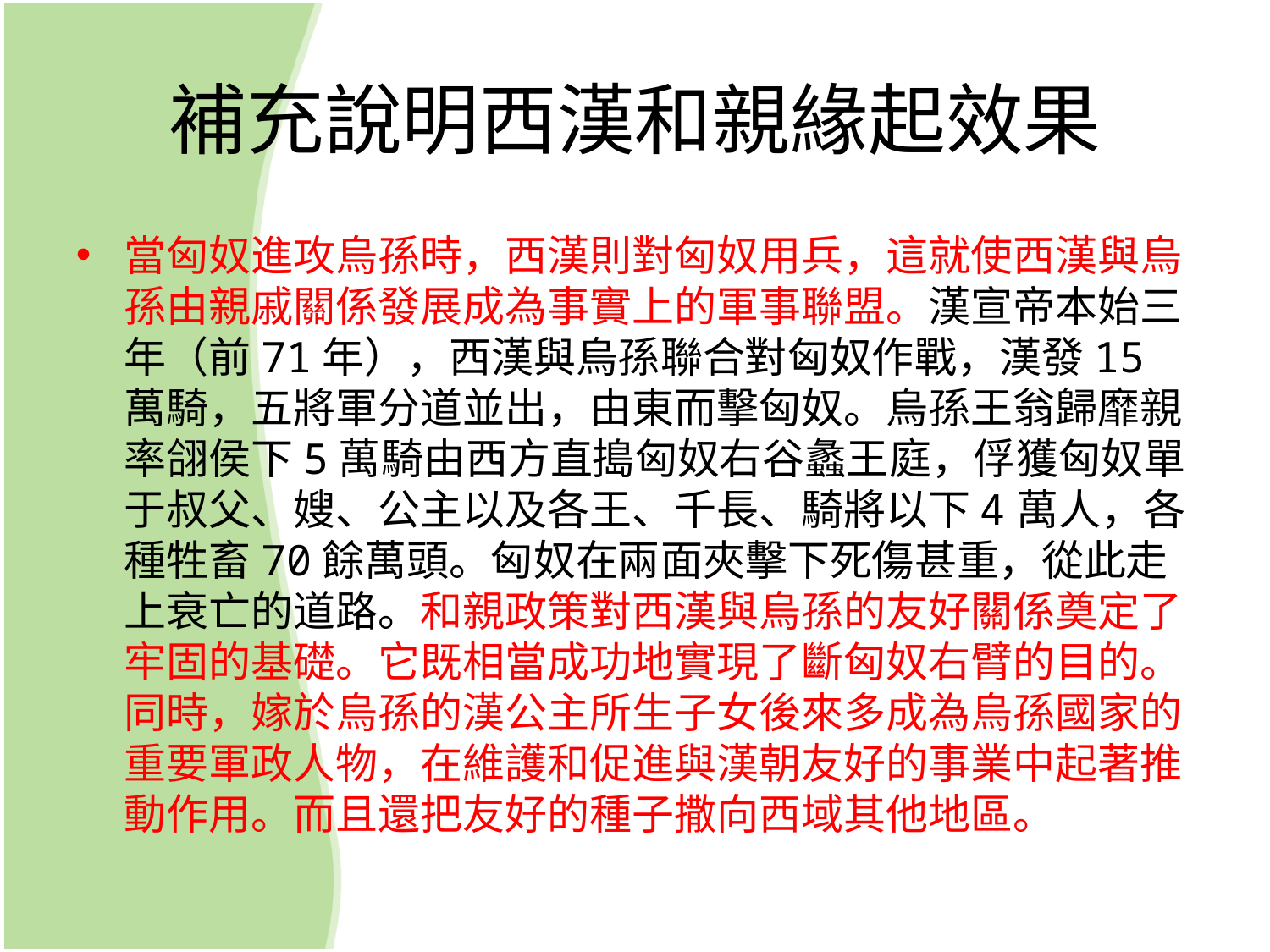

# 補充說明西漢和親緣起效果
當匈奴進攻烏孫時，西漢則對匈奴用兵，這就使西漢與烏孫由親戚關係發展成為事實上的軍事聯盟。漢宣帝本始三年（前71年），西漢與烏孫聯合對匈奴作戰，漢發15萬騎，五將軍分道並出，由東而擊匈奴。烏孫王翁歸靡親率翖侯下5萬騎由西方直搗匈奴右谷蠡王庭，俘獲匈奴單于叔父、嫂、公主以及各王、千長、騎將以下4萬人，各種牲畜70餘萬頭。匈奴在兩面夾擊下死傷甚重，從此走上衰亡的道路。和親政策對西漢與烏孫的友好關係奠定了牢固的基礎。它既相當成功地實現了斷匈奴右臂的目的。同時，嫁於烏孫的漢公主所生子女後來多成為烏孫國家的重要軍政人物，在維護和促進與漢朝友好的事業中起著推動作用。而且還把友好的種子撒向西域其他地區。